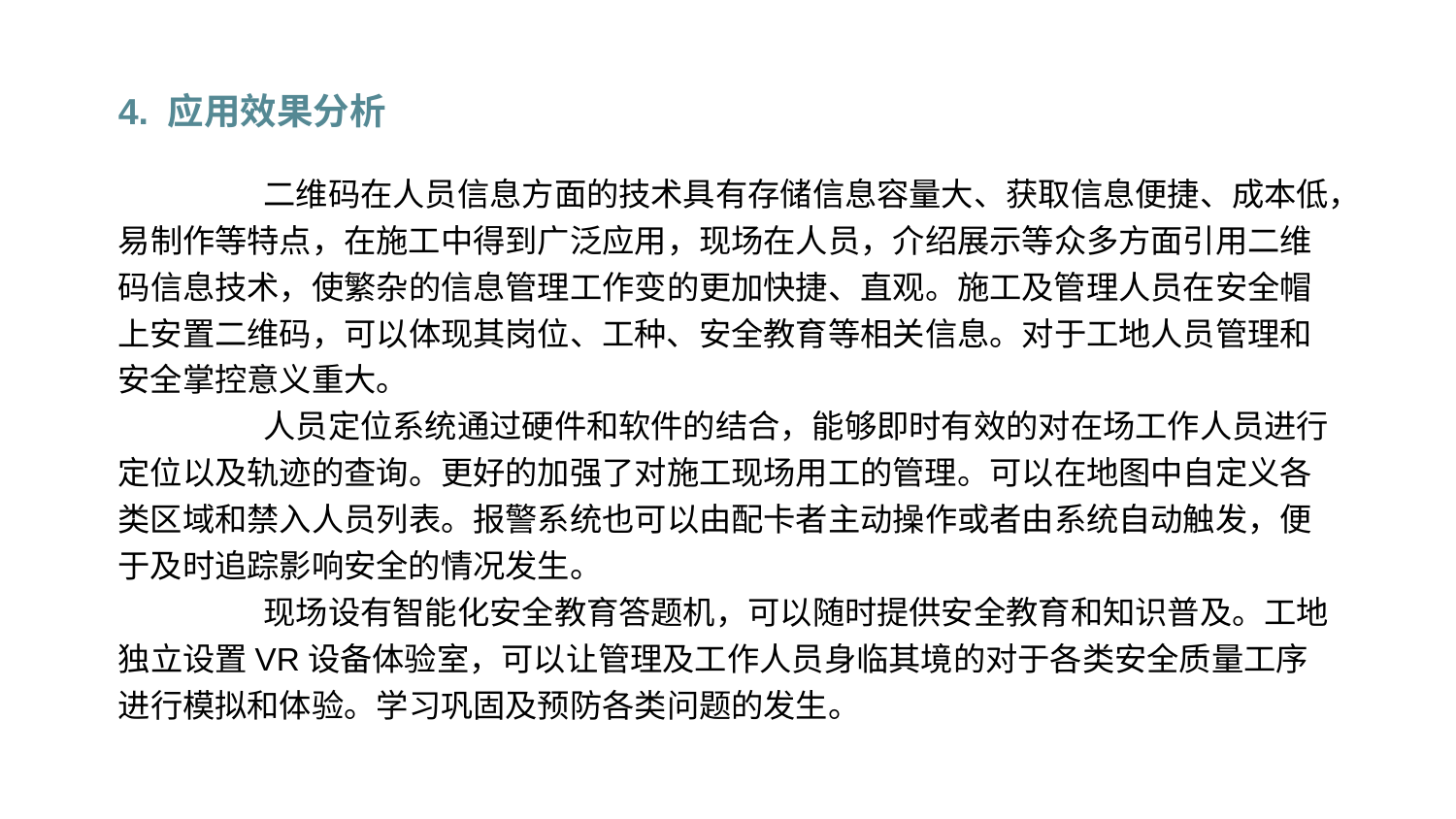

4. 应用效果分析

	二维码在人员信息方面的技术具有存储信息容量大、获取信息便捷、成本低，易制作等特点，在施工中得到广泛应用，现场在人员，介绍展示等众多方面引用二维码信息技术，使繁杂的信息管理工作变的更加快捷、直观。施工及管理人员在安全帽上安置二维码，可以体现其岗位、工种、安全教育等相关信息。对于工地人员管理和安全掌控意义重大。
	人员定位系统通过硬件和软件的结合，能够即时有效的对在场工作人员进行定位以及轨迹的查询。更好的加强了对施工现场用工的管理。可以在地图中自定义各类区域和禁入人员列表。报警系统也可以由配卡者主动操作或者由系统自动触发，便于及时追踪影响安全的情况发生。
	现场设有智能化安全教育答题机，可以随时提供安全教育和知识普及。工地独立设置VR设备体验室，可以让管理及工作人员身临其境的对于各类安全质量工序进行模拟和体验。学习巩固及预防各类问题的发生。